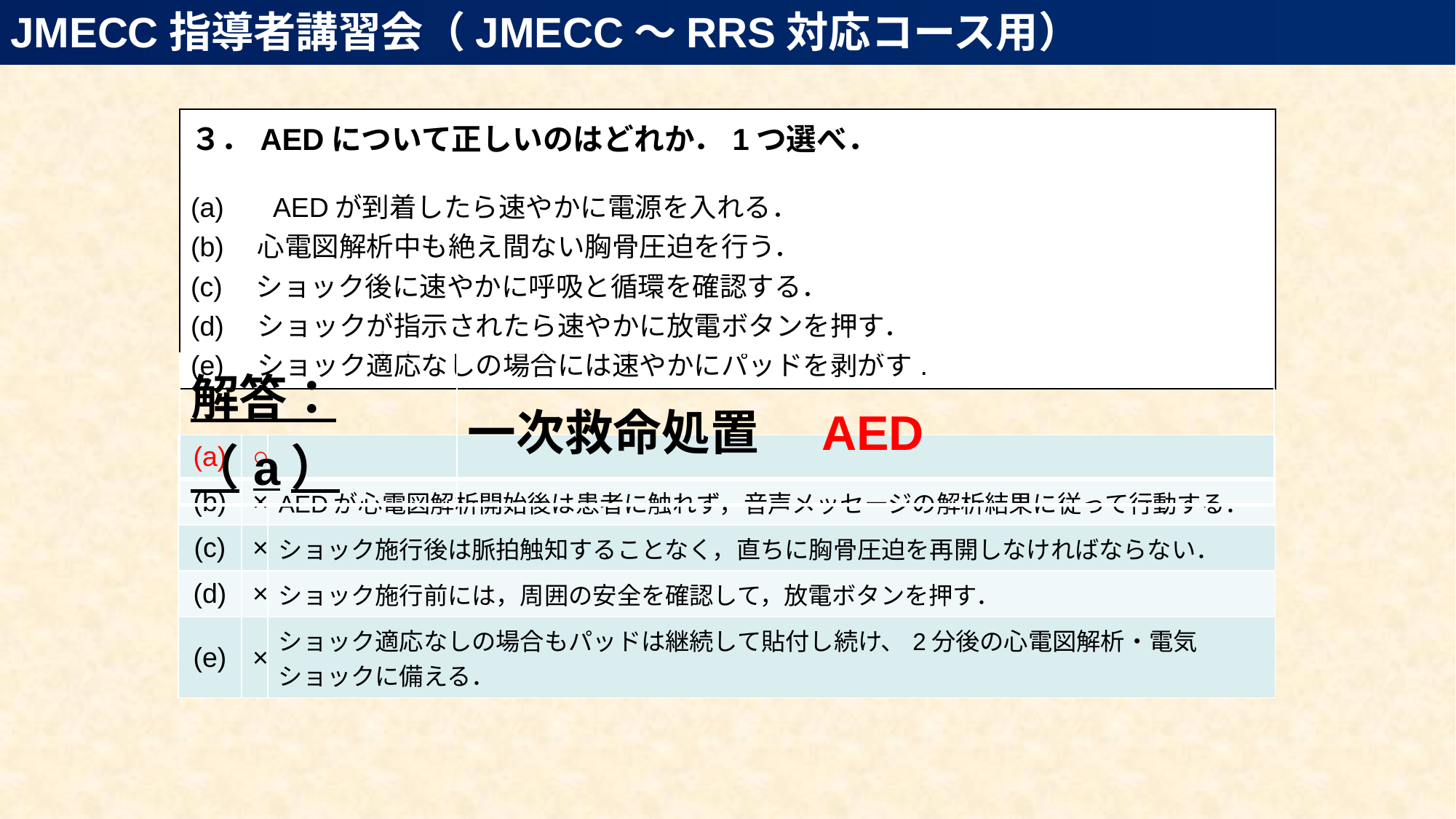

JMECC指導者講習会（JMECC～RRS対応コース用）
| ３．AEDについて正しいのはどれか．1つ選べ． (a) 　AEDが到着したら速やかに電源を入れる． (b)　心電図解析中も絶え間ない胸骨圧迫を行う． (c)　ショック後に速やかに呼吸と循環を確認する． (d)　ショックが指示されたら速やかに放電ボタンを押す． (e)　ショック適応なしの場合には速やかにパッドを剥がす. |
| --- |
| 解答：（a） | 一次救命処置　AED |
| --- | --- |
| (a) | ○ |  |
| --- | --- | --- |
| (b) | × | AEDが心電図解析開始後は患者に触れず，音声メッセージの解析結果に従って行動する． |
| (c) | × | ショック施行後は脈拍触知することなく，直ちに胸骨圧迫を再開しなければならない． |
| (d) | × | ショック施行前には，周囲の安全を確認して，放電ボタンを押す． |
| (e) | × | ショック適応なしの場合もパッドは継続して貼付し続け、2分後の心電図解析・電気ショックに備える． |
| 改訂第5版ICLSコースガイドブック　P.60-64 |
| --- |